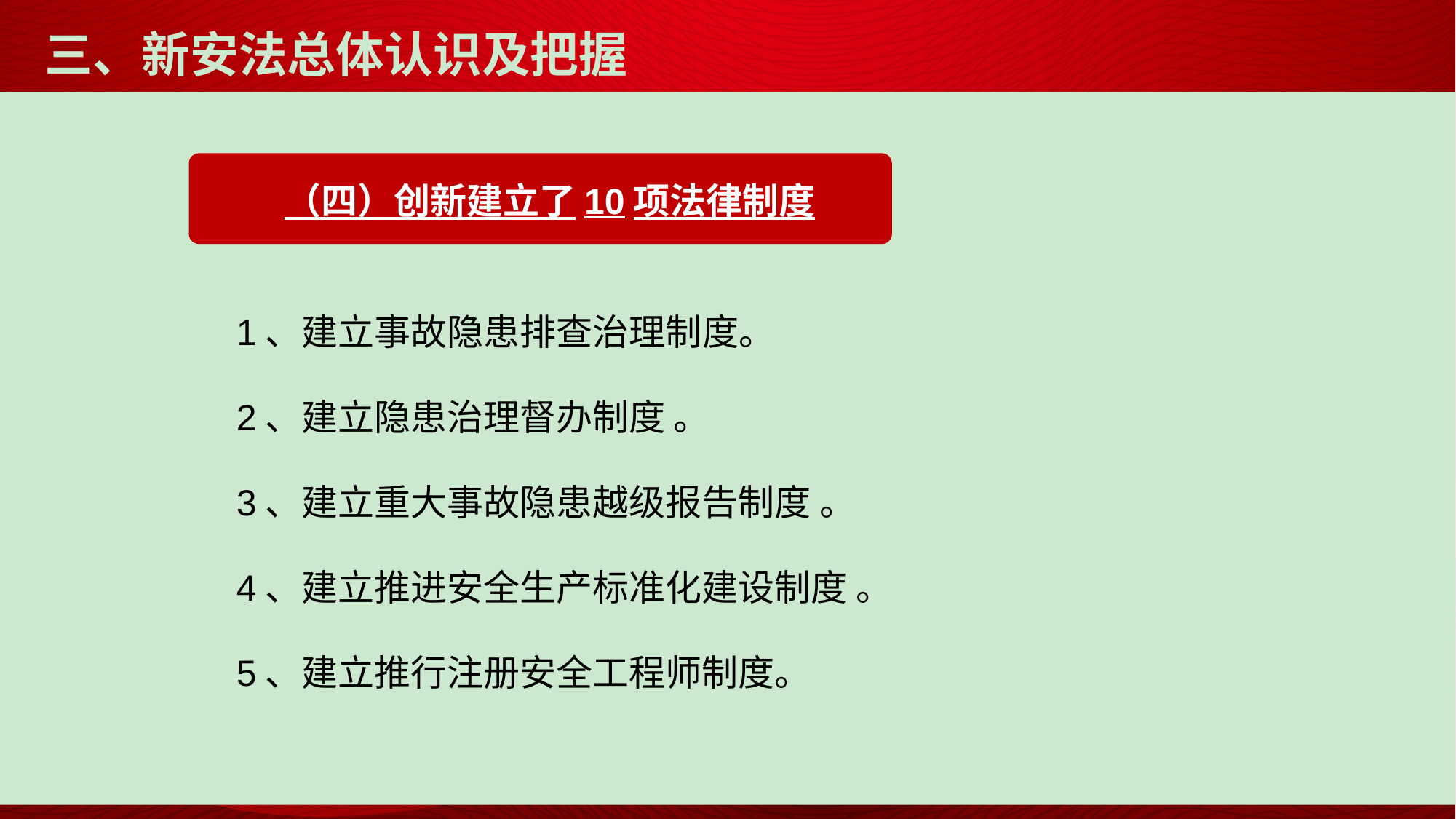

# 三、新安法总体认识及把握
（四）创新建立了10项法律制度

  1、建立事故隐患排查治理制度。
  2、建立隐患治理督办制度 。
  3、建立重大事故隐患越级报告制度 。
  4、建立推进安全生产标准化建设制度 。
  5、建立推行注册安全工程师制度。